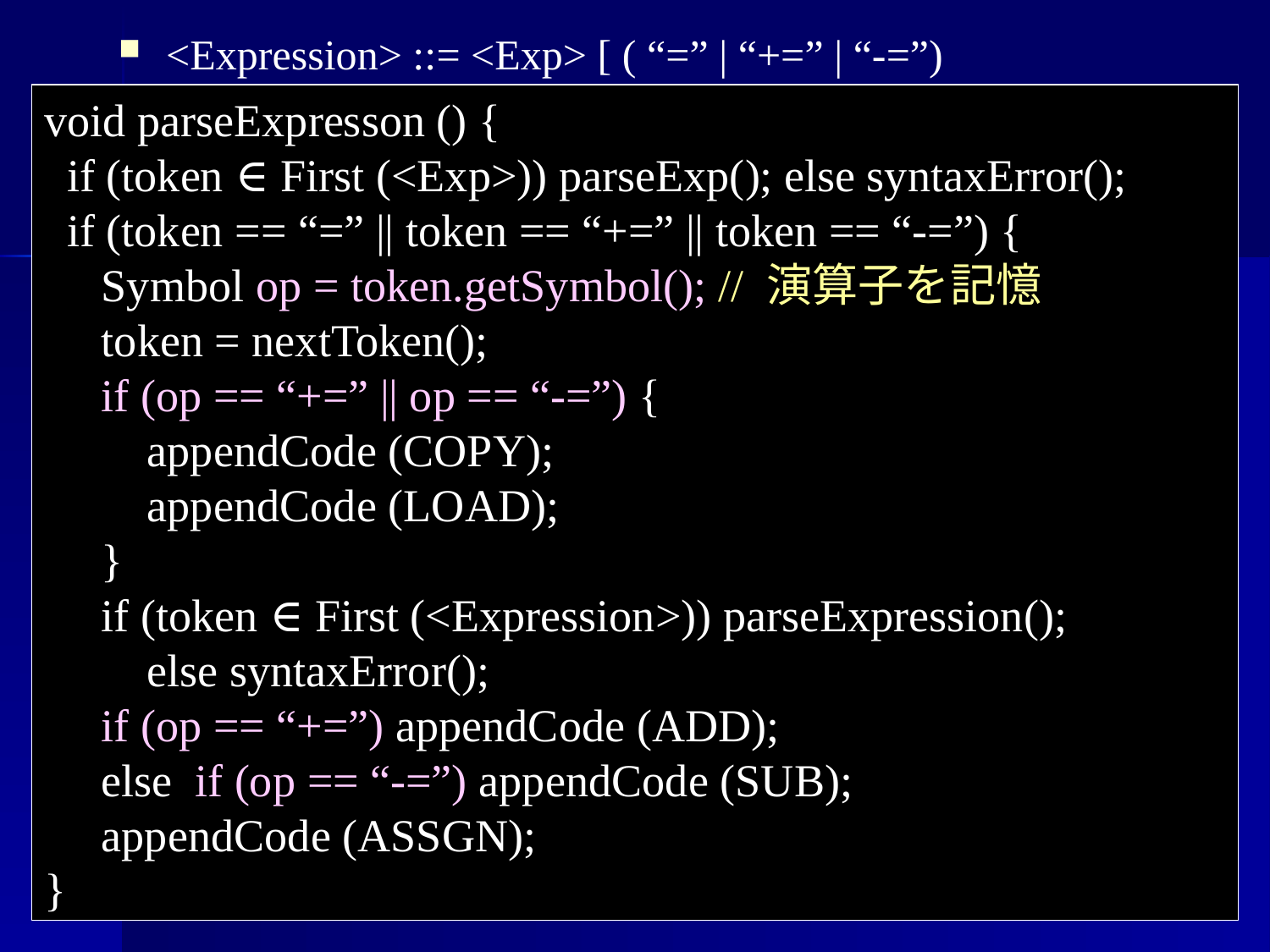

<Expression> ::= <Exp> [ ( “=” | “+=” | “-=”) <Expressopn> ]
void parseExpresson () {
  if (token ∈ First (<Exp>)) parseExp(); else syntaxError();
  if (token == “=” || token == “+=” || token == “-=”) {
     Symbol op = token.getSymbol(); // 演算子を記憶
     token = nextToken();
     if (op == “+=” || op == “-=”) {
         appendCode (COPY);
         appendCode (LOAD);
     }
     if (token ∈ First (<Expression>)) parseExpression();
         else syntaxError();
     if (op == “+=”) appendCode (ADD);
     else  if (op == “-=”) appendCode (SUB);
     appendCode (ASSGN);
}